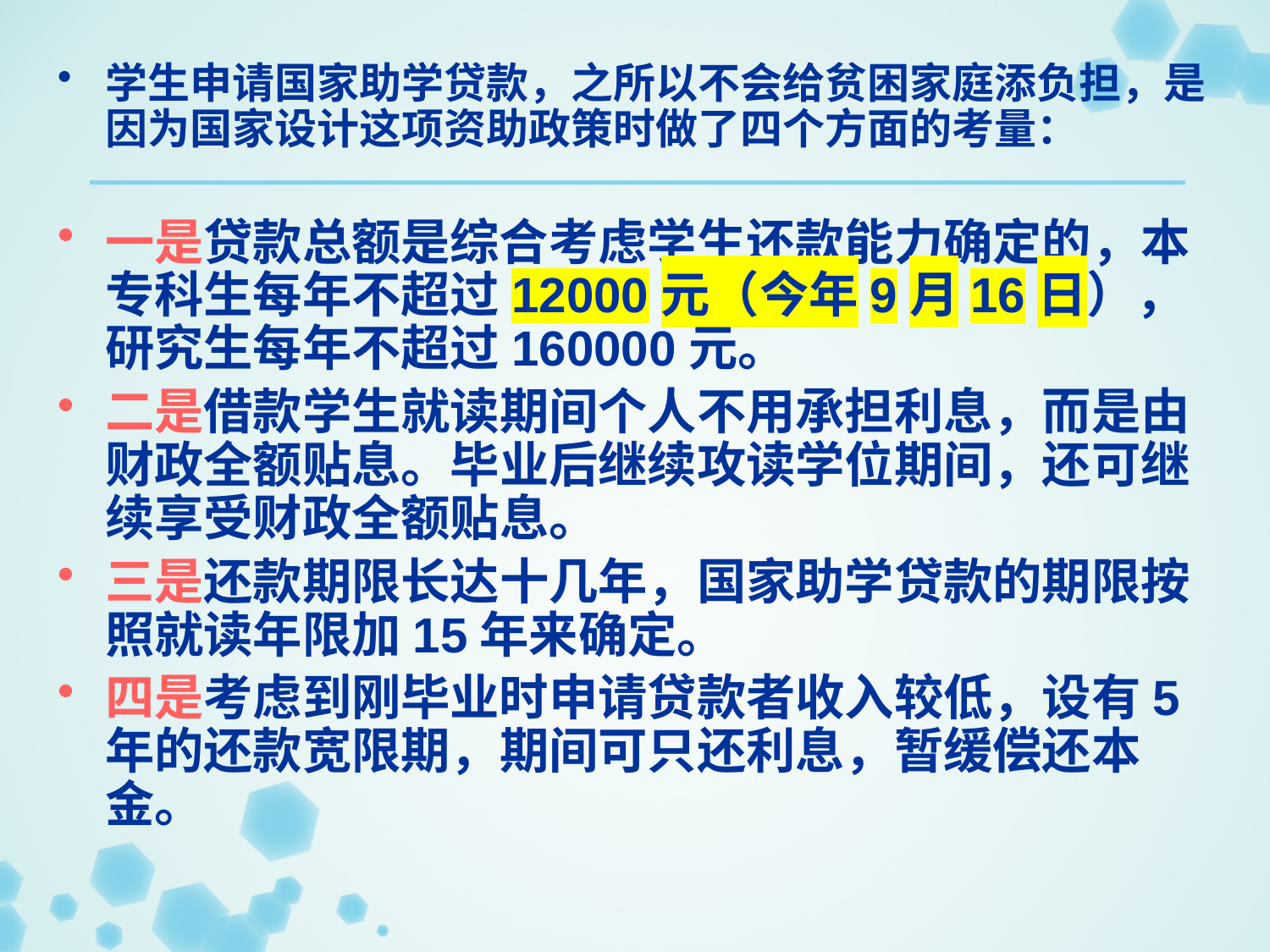

#
学生申请国家助学贷款，之所以不会给贫困家庭添负担，是因为国家设计这项资助政策时做了四个方面的考量：

一是贷款总额是综合考虑学生还款能力确定的，本专科生每年不超过12000元（今年9月16日），研究生每年不超过160000元。
二是借款学生就读期间个人不用承担利息，而是由财政全额贴息。毕业后继续攻读学位期间，还可继续享受财政全额贴息。
三是还款期限长达十几年，国家助学贷款的期限按照就读年限加15年来确定。
四是考虑到刚毕业时申请贷款者收入较低，设有5年的还款宽限期，期间可只还利息，暂缓偿还本金。